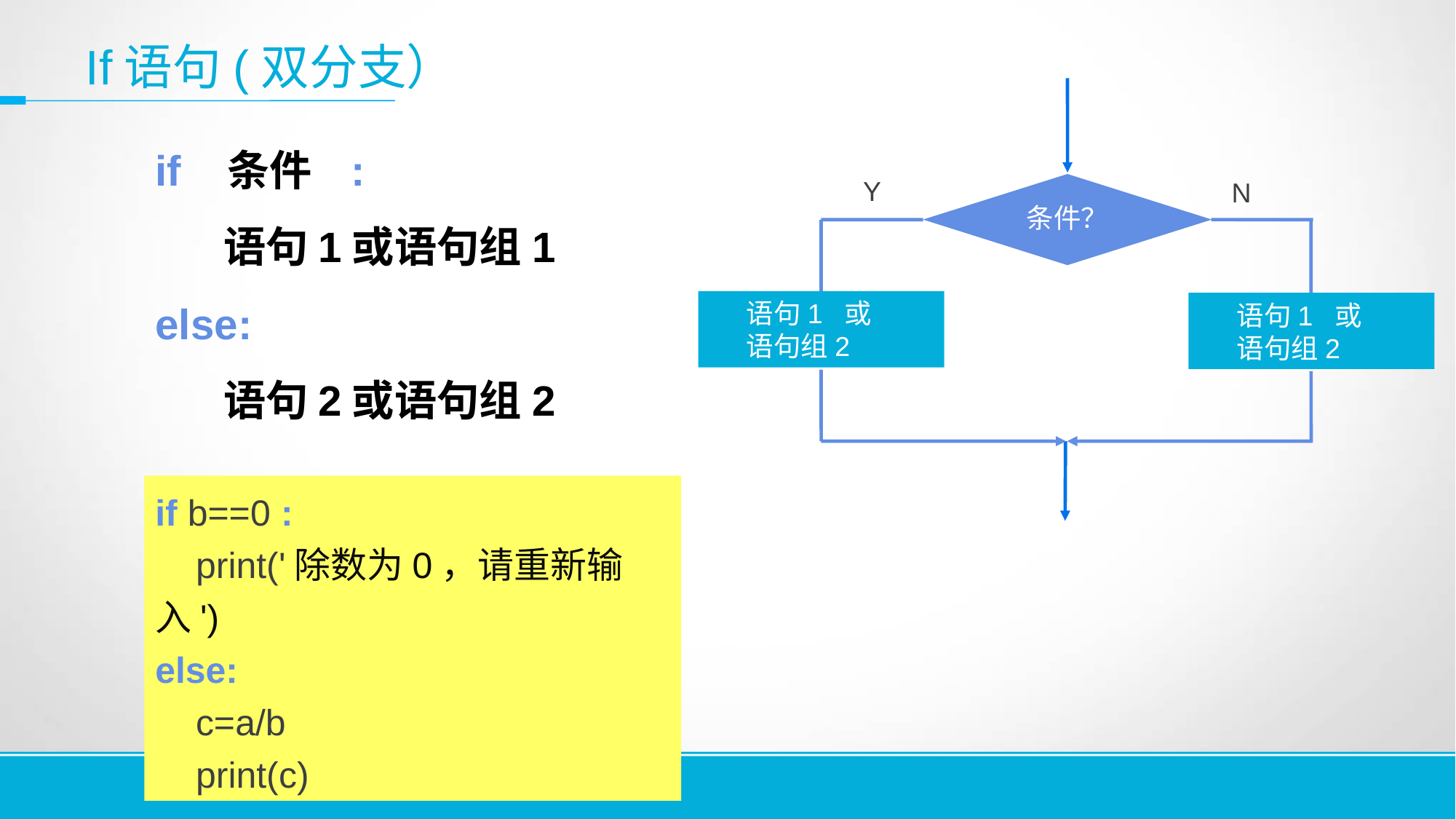

# If语句(双分支）

Y
条件？
N

     语句1  或
     语句组2
     语句1  或
     语句组2

输出c
if   条件   :
      语句1或语句组1
else:
      语句2或语句组2
if b==0 :
    print('除数为0，请重新输入')
else:
    c=a/b
    print(c)